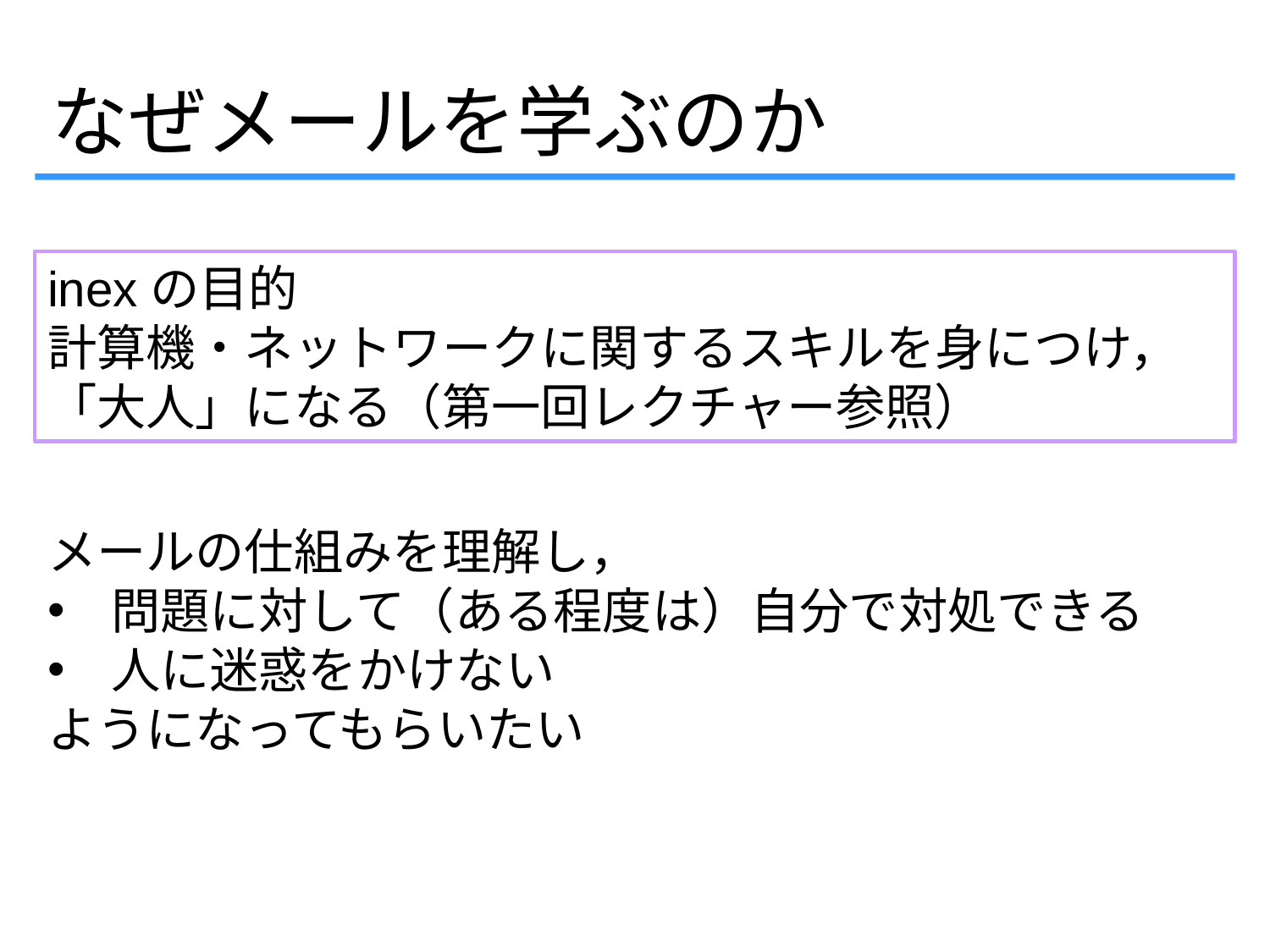

なぜメールを学ぶのか

inexの目的
計算機・ネットワークに関するスキルを身につけ，「大人」になる（第一回レクチャー参照）
メールの仕組みを理解し，
問題に対して（ある程度は）自分で対処できる
人に迷惑をかけない
ようになってもらいたい